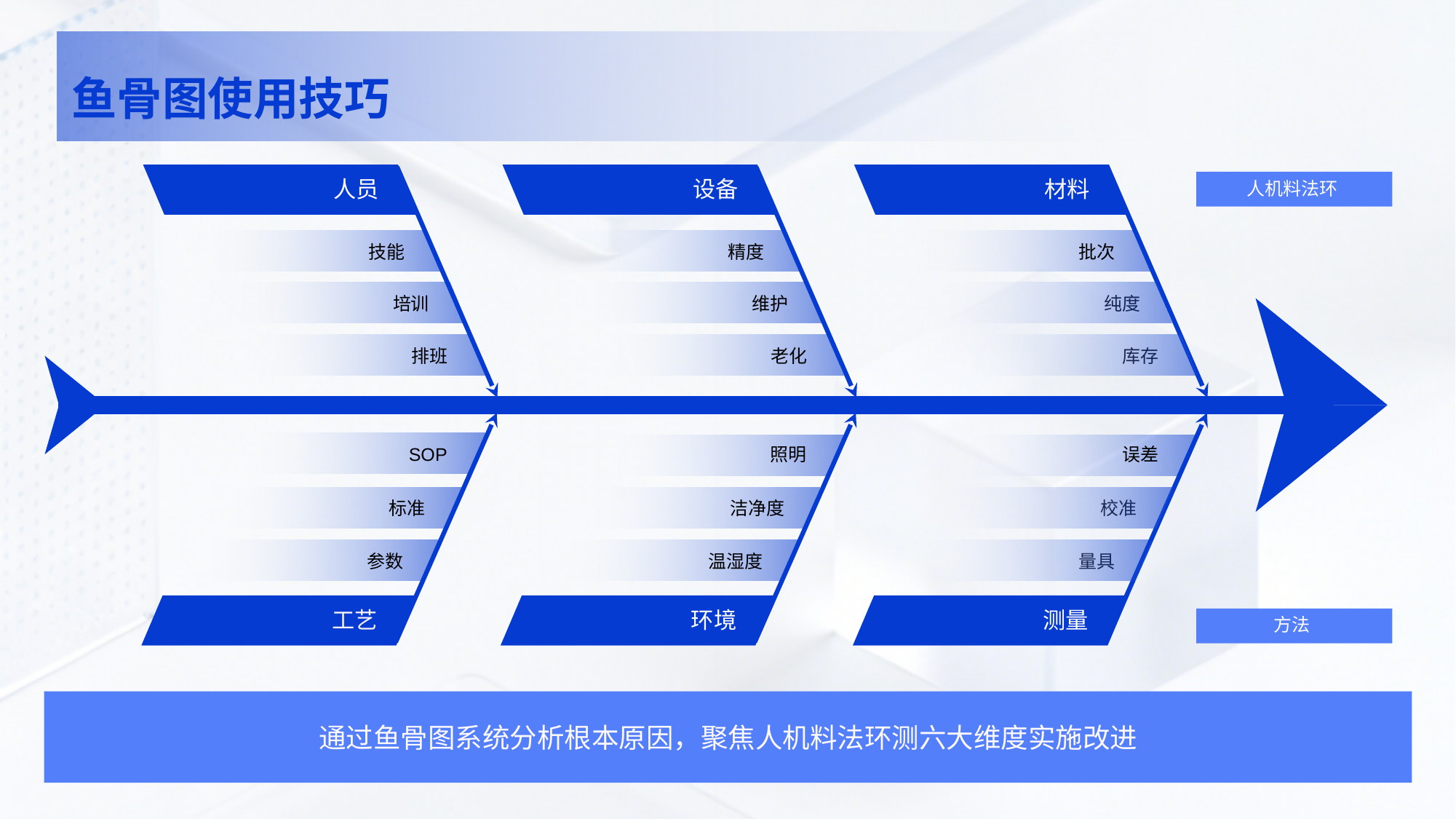

鱼骨图使用技巧

人员
设备
材料
人机料法环

技能
精度
批次

培训
维护
纯度

排班
老化
库存

SOP
照明
误差

标准
洁净度
校准

参数
温湿度
量具

工艺
环境
测量

方法

通过鱼骨图系统分析根本原因，聚焦人机料法环测六大维度实施改进